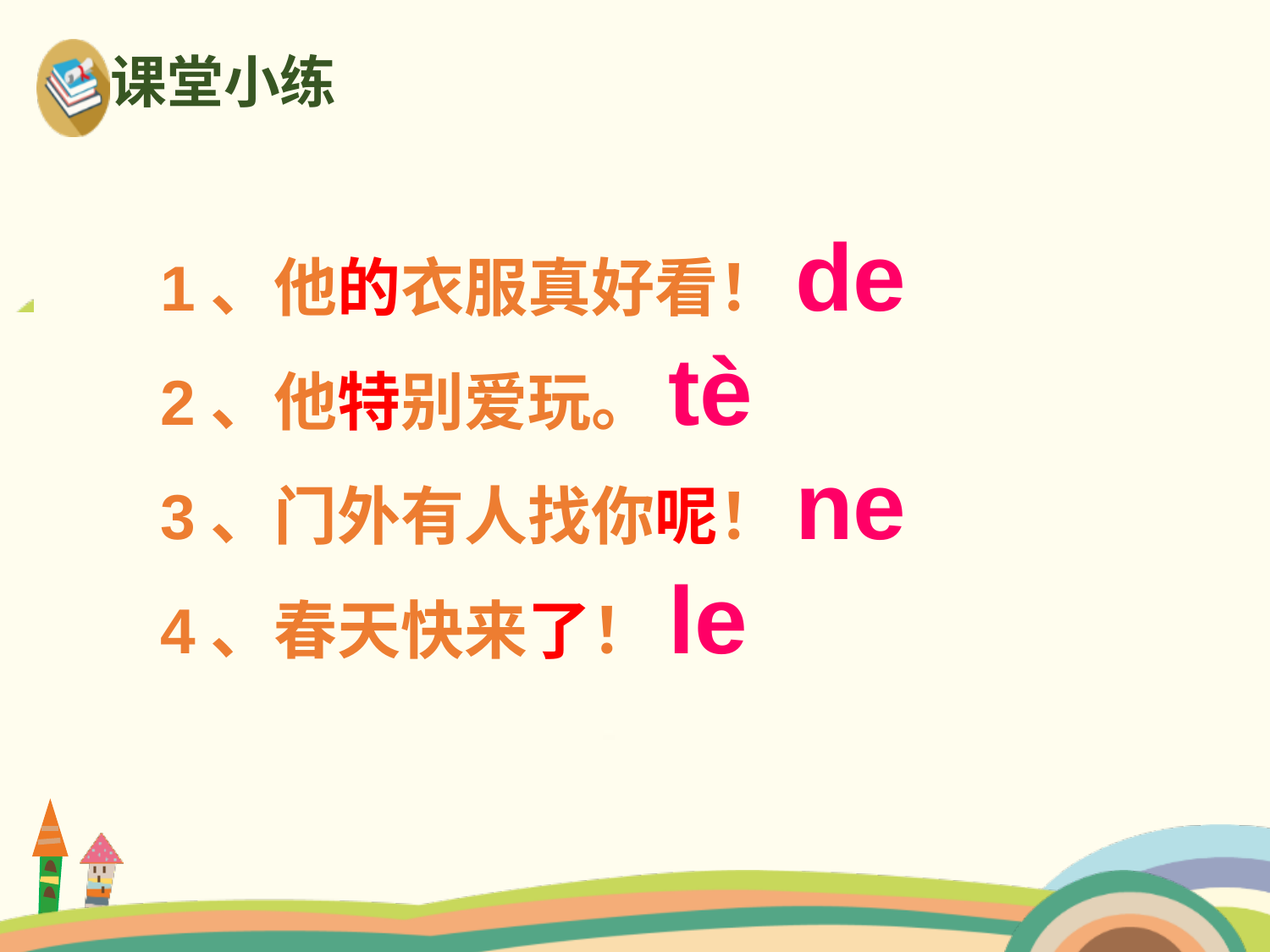

课堂小练
1、他的衣服真好看！	de
2、他特别爱玩。	tè
3、门外有人找你呢！	ne
4、春天快来了！	le